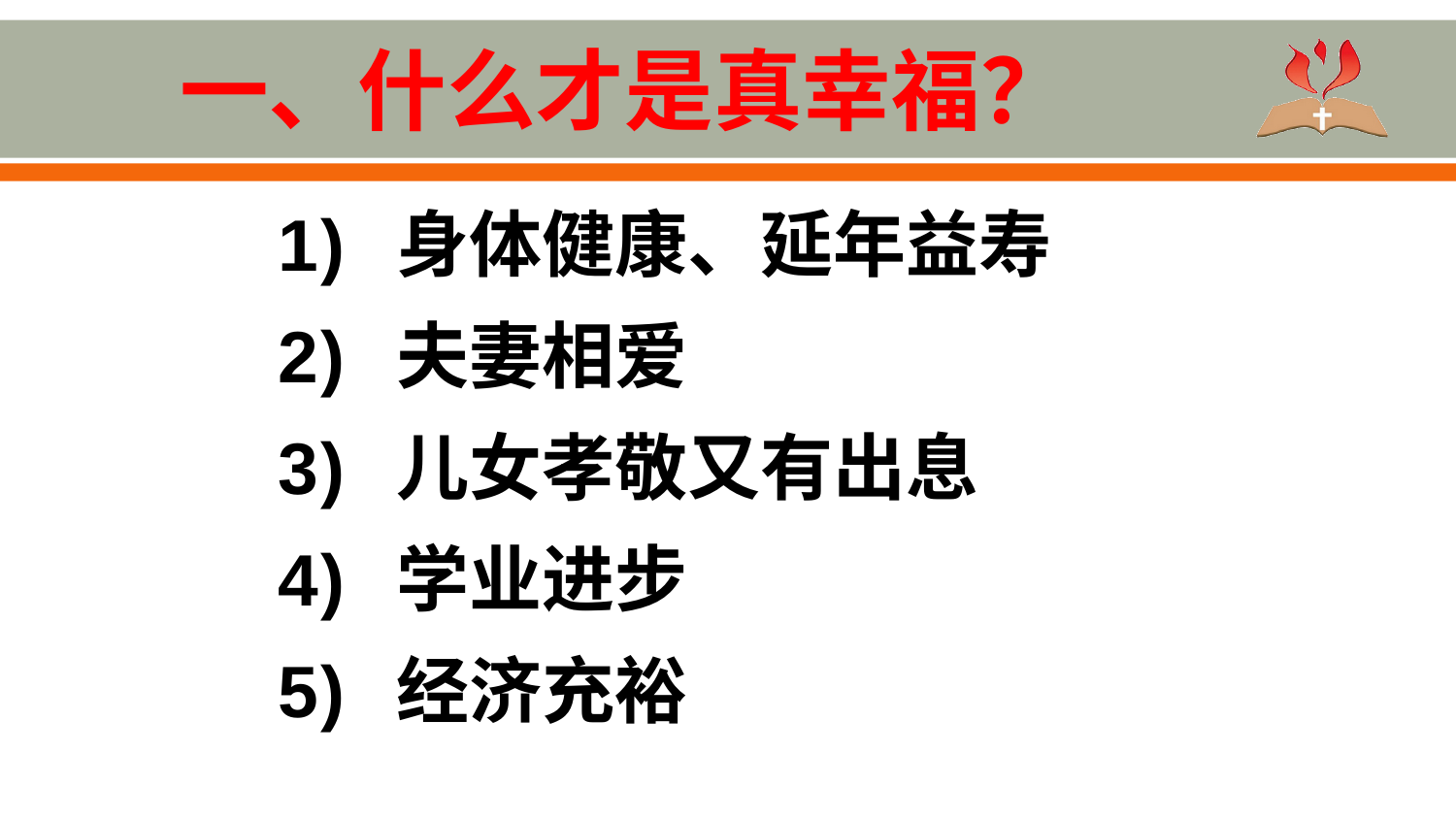

# 一、什么才是真幸福？
身体健康、延年益寿
夫妻相爱
儿女孝敬又有出息
学业进步
经济充裕